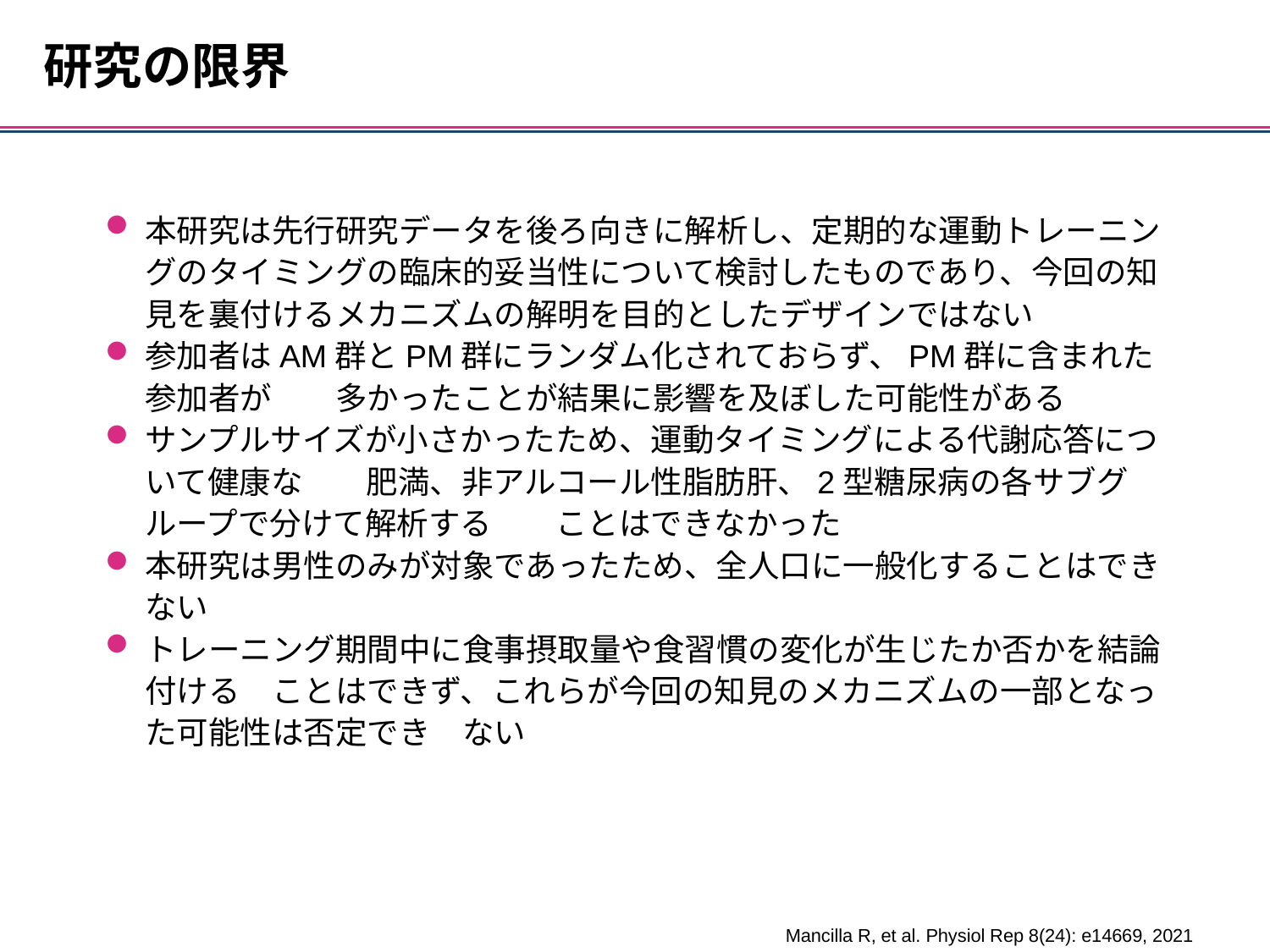

研究の限界
本研究は先行研究データを後ろ向きに解析し、定期的な運動トレーニングのタイミングの臨床的妥当性について検討したものであり、今回の知見を裏付けるメカニズムの解明を目的としたデザインではない
参加者はAM群とPM群にランダム化されておらず、PM群に含まれた参加者が　　多かったことが結果に影響を及ぼした可能性がある
サンプルサイズが小さかったため、運動タイミングによる代謝応答について健康な　　肥満、非アルコール性脂肪肝、2型糖尿病の各サブグループで分けて解析する　　ことはできなかった
本研究は男性のみが対象であったため、全人口に一般化することはできない
トレーニング期間中に食事摂取量や食習慣の変化が生じたか否かを結論付ける　ことはできず、これらが今回の知見のメカニズムの一部となった可能性は否定でき　ない
Mancilla R, et al. Physiol Rep 8(24): e14669, 2021